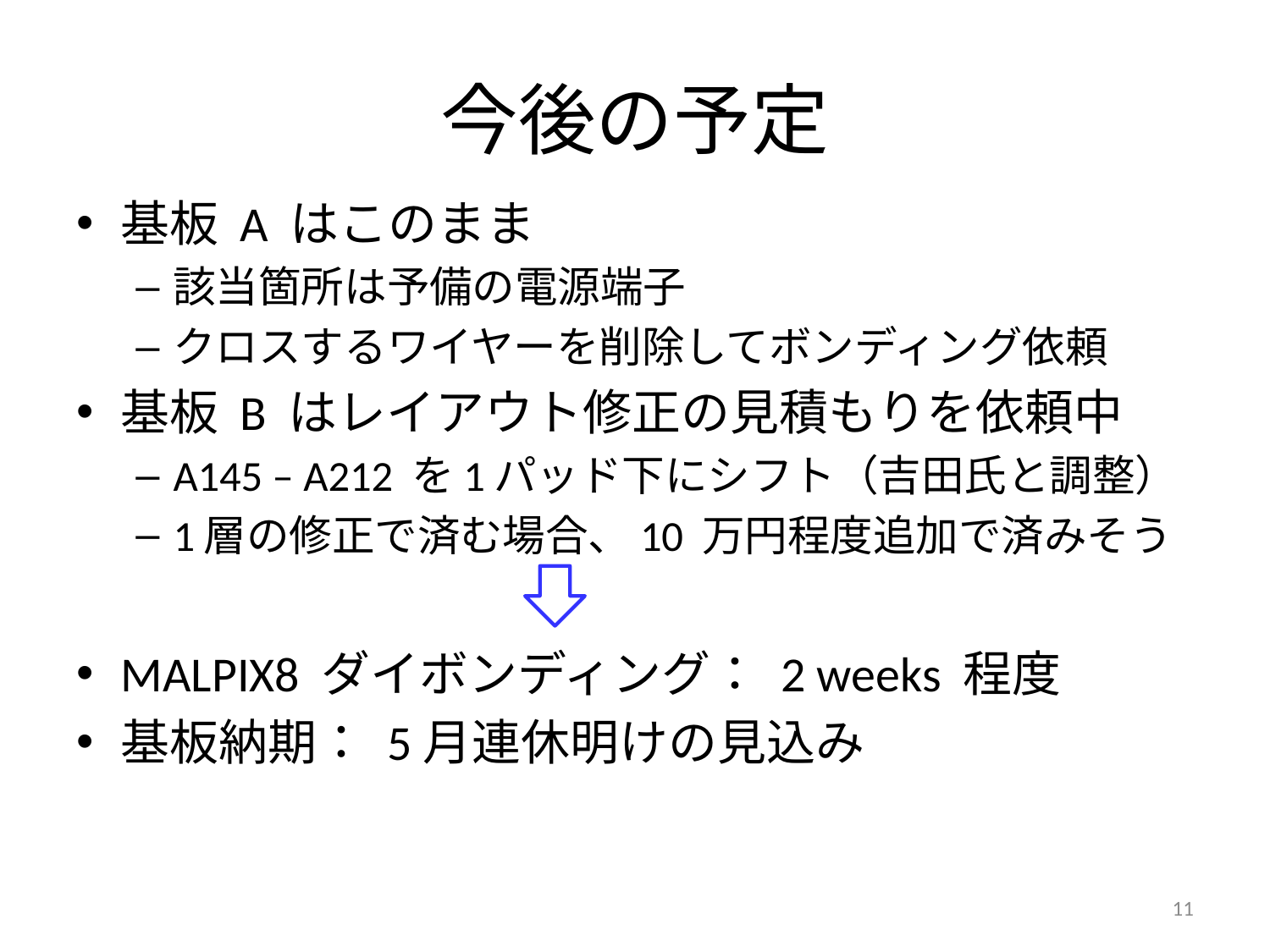

# 今後の予定
基板 A はこのまま
該当箇所は予備の電源端子
クロスするワイヤーを削除してボンディング依頼
基板 B はレイアウト修正の見積もりを依頼中
A145 – A212 を1パッド下にシフト（吉田氏と調整）
1層の修正で済む場合、10 万円程度追加で済みそう

MALPIX8 ダイボンディング： 2 weeks 程度
基板納期： 5月連休明けの見込み

11